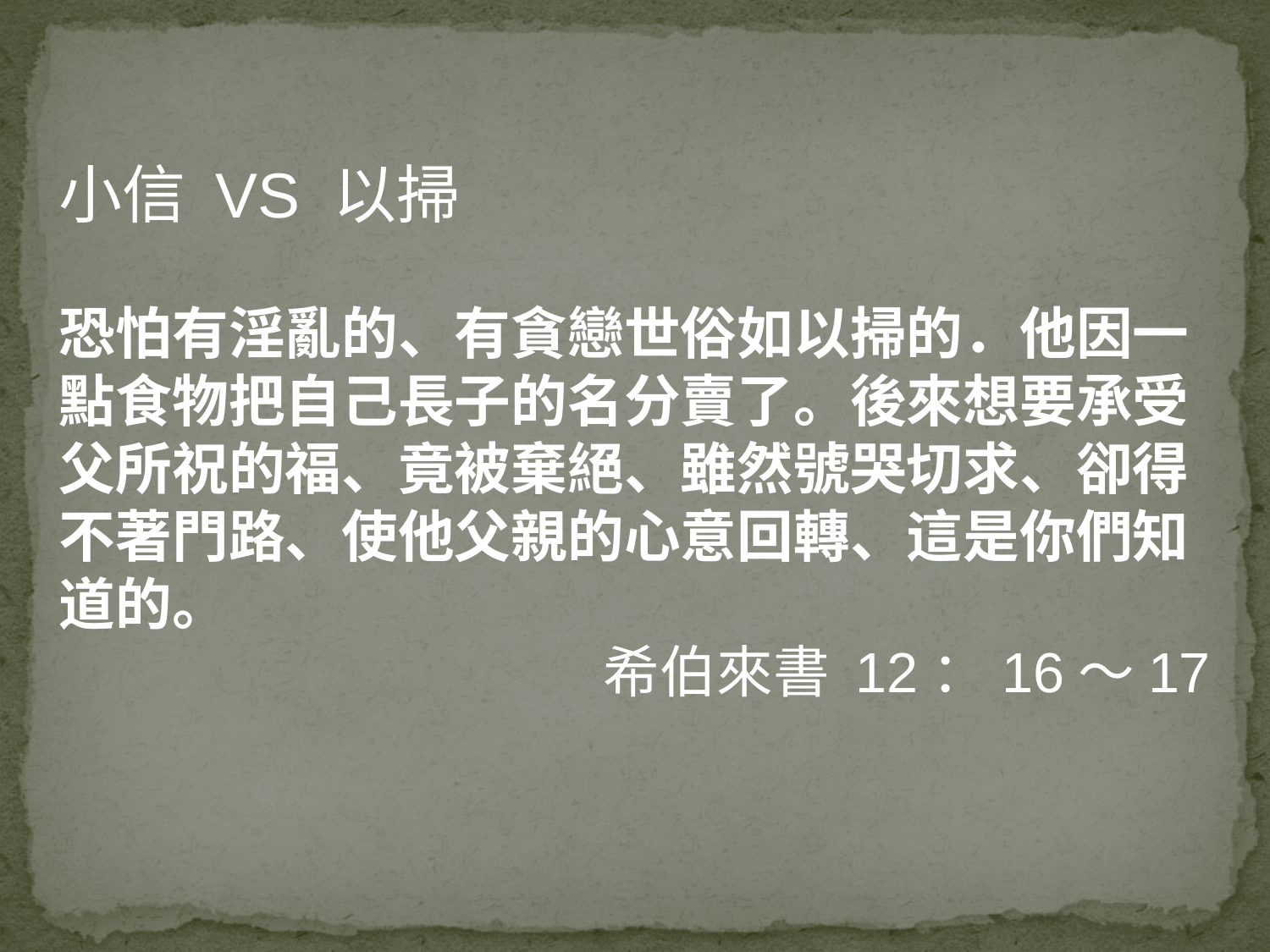

小信 VS 以掃

恐怕有淫亂的、有貪戀世俗如以掃的．他因一點食物把自己長子的名分賣了。後來想要承受父所祝的福、竟被棄絕、雖然號哭切求、卻得不著門路、使他父親的心意回轉、這是你們知道的。
希伯來書 12：16～17